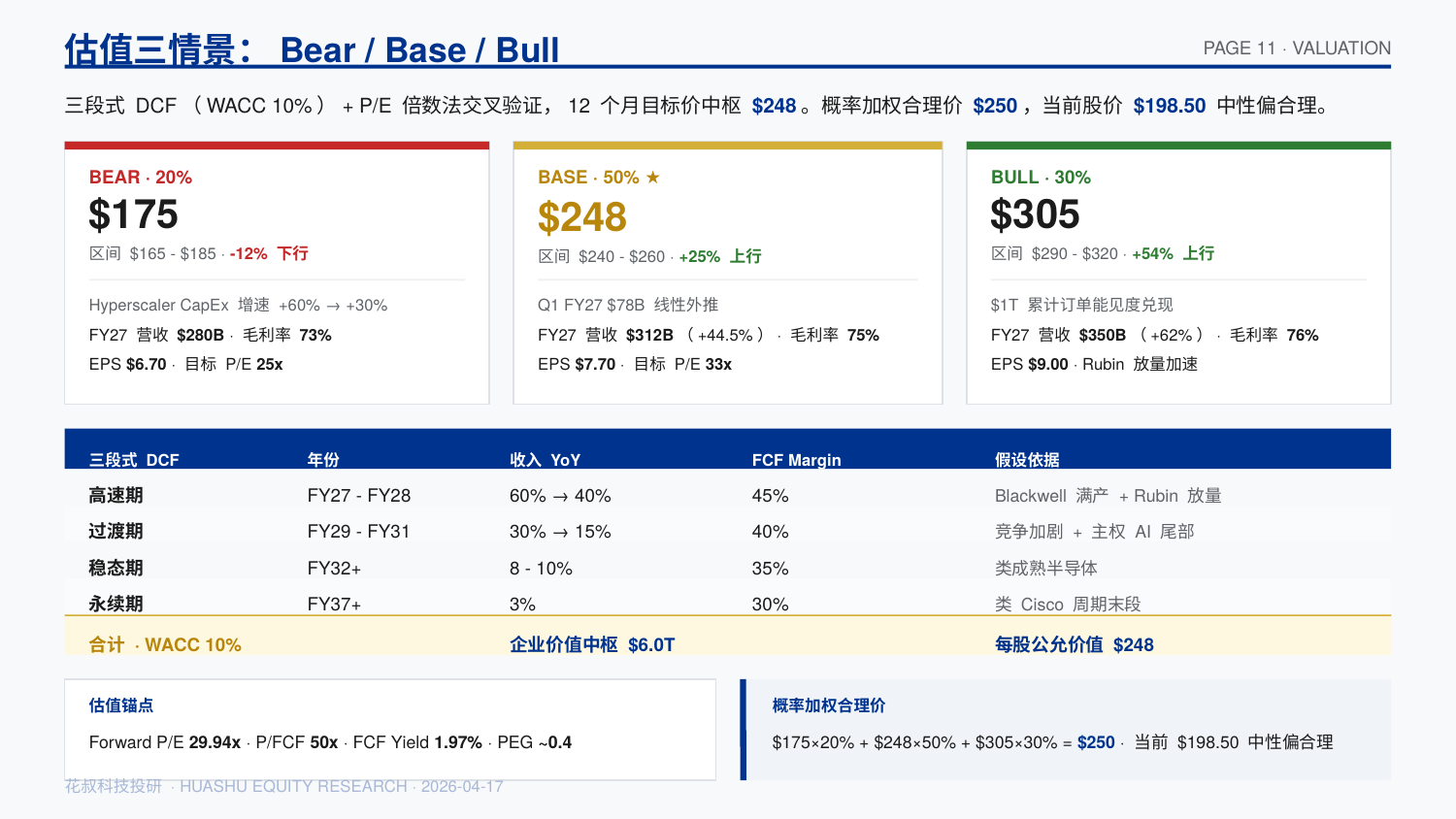

估值三情景：Bear / Base / Bull
PAGE 11 · VALUATION

三段式 DCF（WACC 10%）+ P/E 倍数法交叉验证，12 个月目标价中枢 $248。概率加权合理价 $250，当前股价 $198.50 中性偏合理。

BEAR · 20%
BASE · 50% ★
BULL · 30%
$175
$305
$248
区间 $165 - $185 · -12% 下行
区间 $290 - $320 · +54% 上行
区间 $240 - $260 · +25% 上行

Hyperscaler CapEx 增速 +60% → +30%
Q1 FY27 $78B 线性外推
$1T 累计订单能见度兑现
FY27 营收 $280B · 毛利率 73%
FY27 营收 $312B（+44.5%）· 毛利率 75%
FY27 营收 $350B（+62%）· 毛利率 76%
EPS $6.70 · 目标 P/E 25x
EPS $7.70 · 目标 P/E 33x
EPS $9.00 · Rubin 放量加速

三段式 DCF
年份
收入 YoY
FCF Margin
假设依据
高速期
FY27 - FY28
60% → 40%
45%
Blackwell 满产 + Rubin 放量

过渡期
FY29 - FY31
30% → 15%
40%
竞争加剧 + 主权 AI 尾部
稳态期
FY32+
8 - 10%
35%
类成熟半导体

永续期
FY37+
3%
30%
类 Cisco 周期末段

合计 · WACC 10%
企业价值中枢 $6.0T
每股公允价值 $248

估值锚点
概率加权合理价
Forward P/E 29.94x · P/FCF 50x · FCF Yield 1.97% · PEG ~0.4
$175×20% + $248×50% + $305×30% = $250 · 当前 $198.50 中性偏合理
花叔科技投研 · HUASHU EQUITY RESEARCH · 2026-04-17